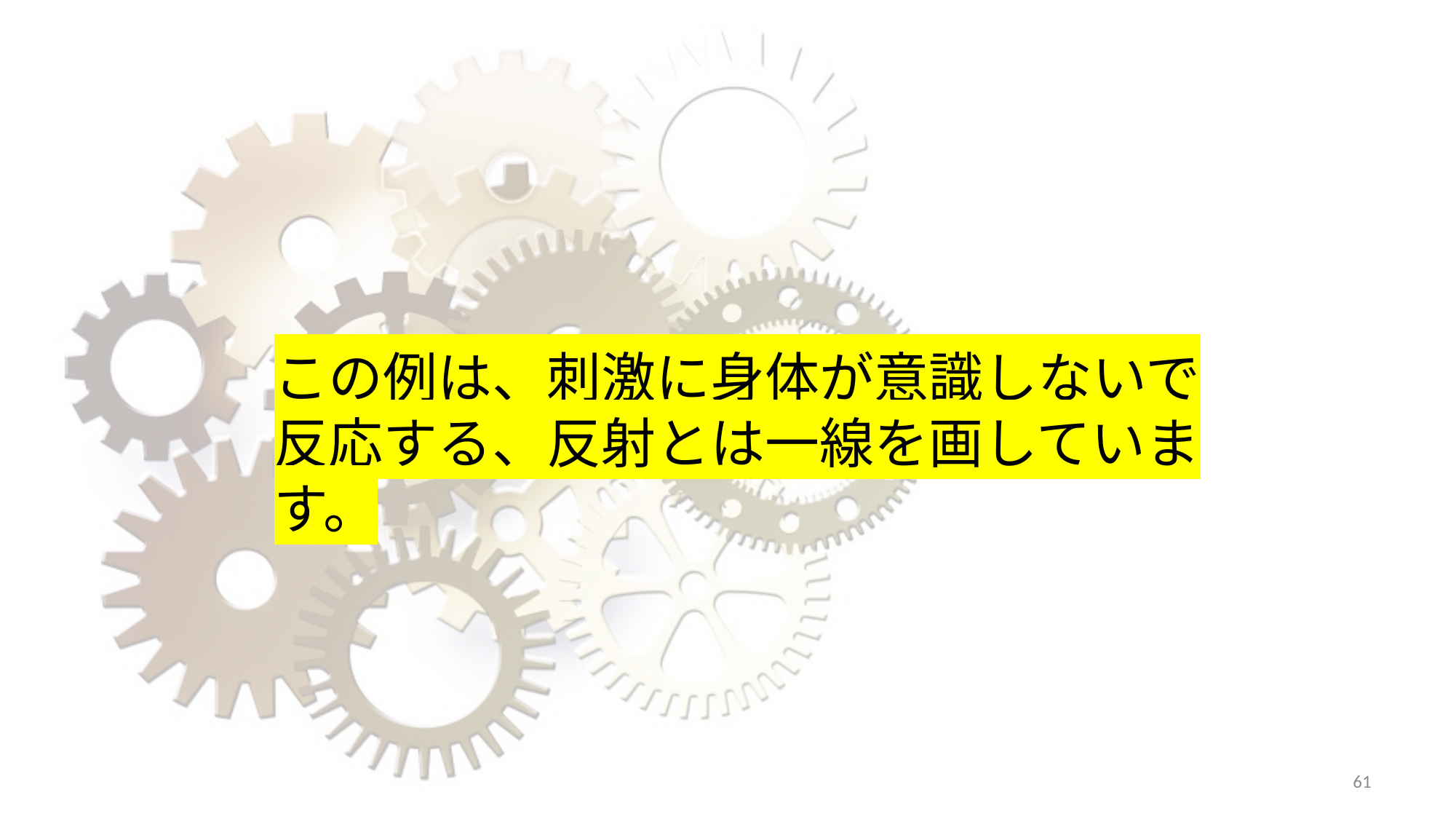

この例は、刺激に身体が意識しないで反応する、反射とは一線を画しています。
61